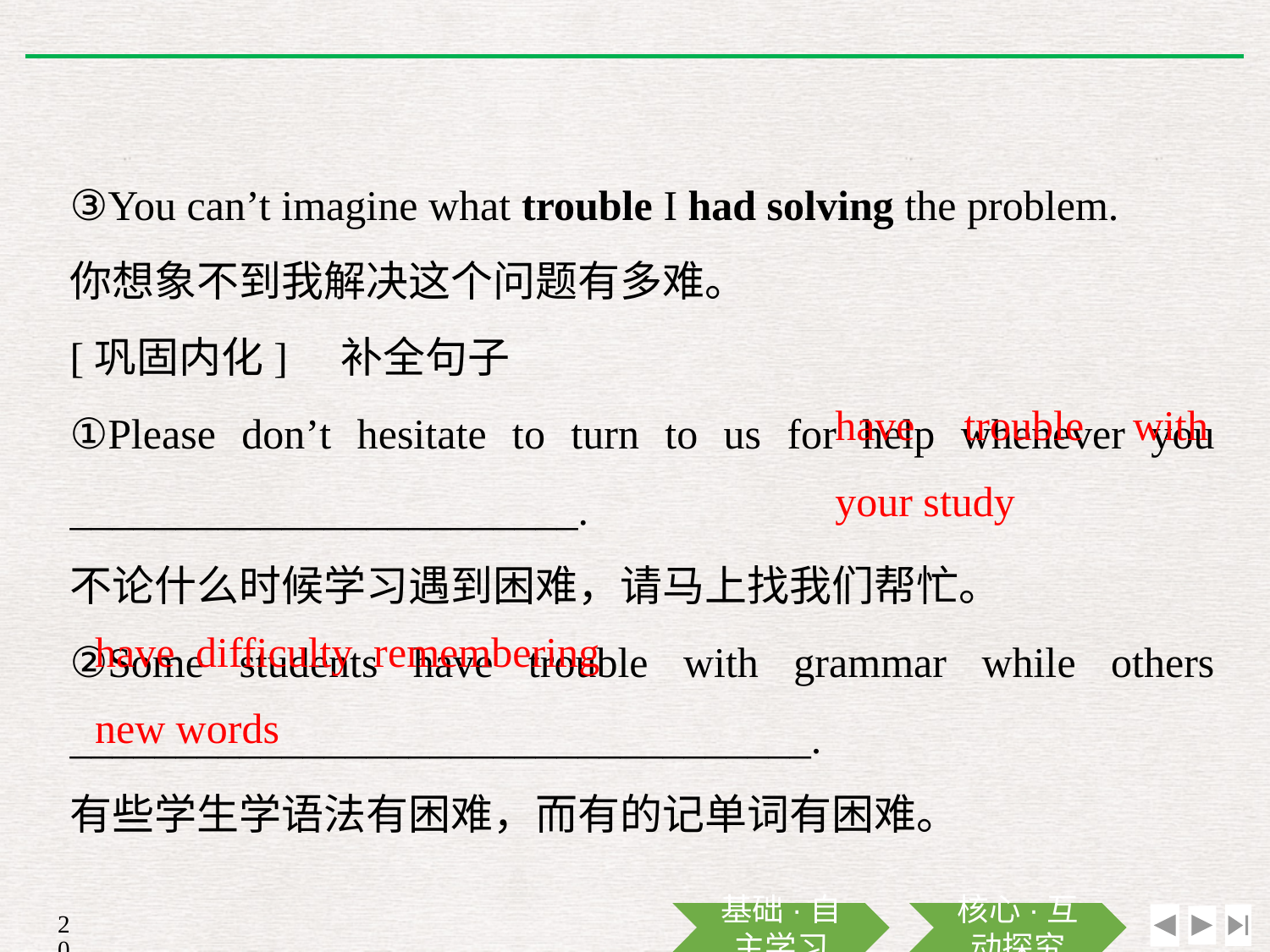

③You can’t imagine what trouble I had solving the problem.
你想象不到我解决这个问题有多难。
[巩固内化]　补全句子
①Please don’t hesitate to turn to us for help whenever you ________________________.
不论什么时候学习遇到困难，请马上找我们帮忙。
②Some students have trouble with grammar while others ___________________________________.
有些学生学语法有困难，而有的记单词有困难。
have trouble with your study
have difficulty remembering new words